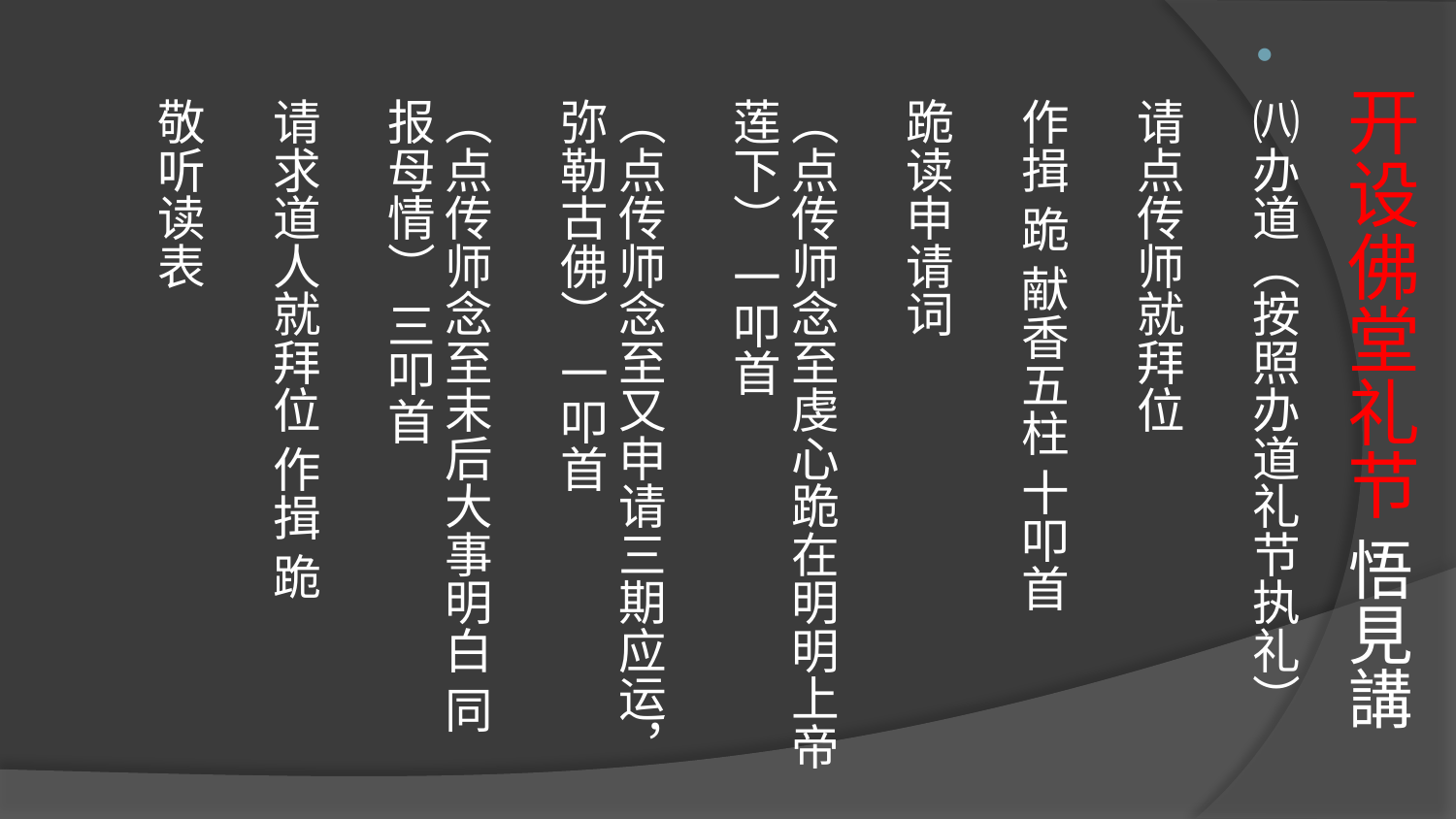

# 开设佛堂礼节 悟見講
㈧办道（按照办道礼节执礼）
请点传师就拜位
作揖 跪 献香五柱 十叩首
跪读申请词
（点传师念至虔心跪在明明上帝莲下） 一叩首
（点传师念至又申请三期应运，弥勒古佛） 一叩首
（点传师念至末后大事明白 同报母情） 三叩首
请求道人就拜位 作揖 跪
敬听读表